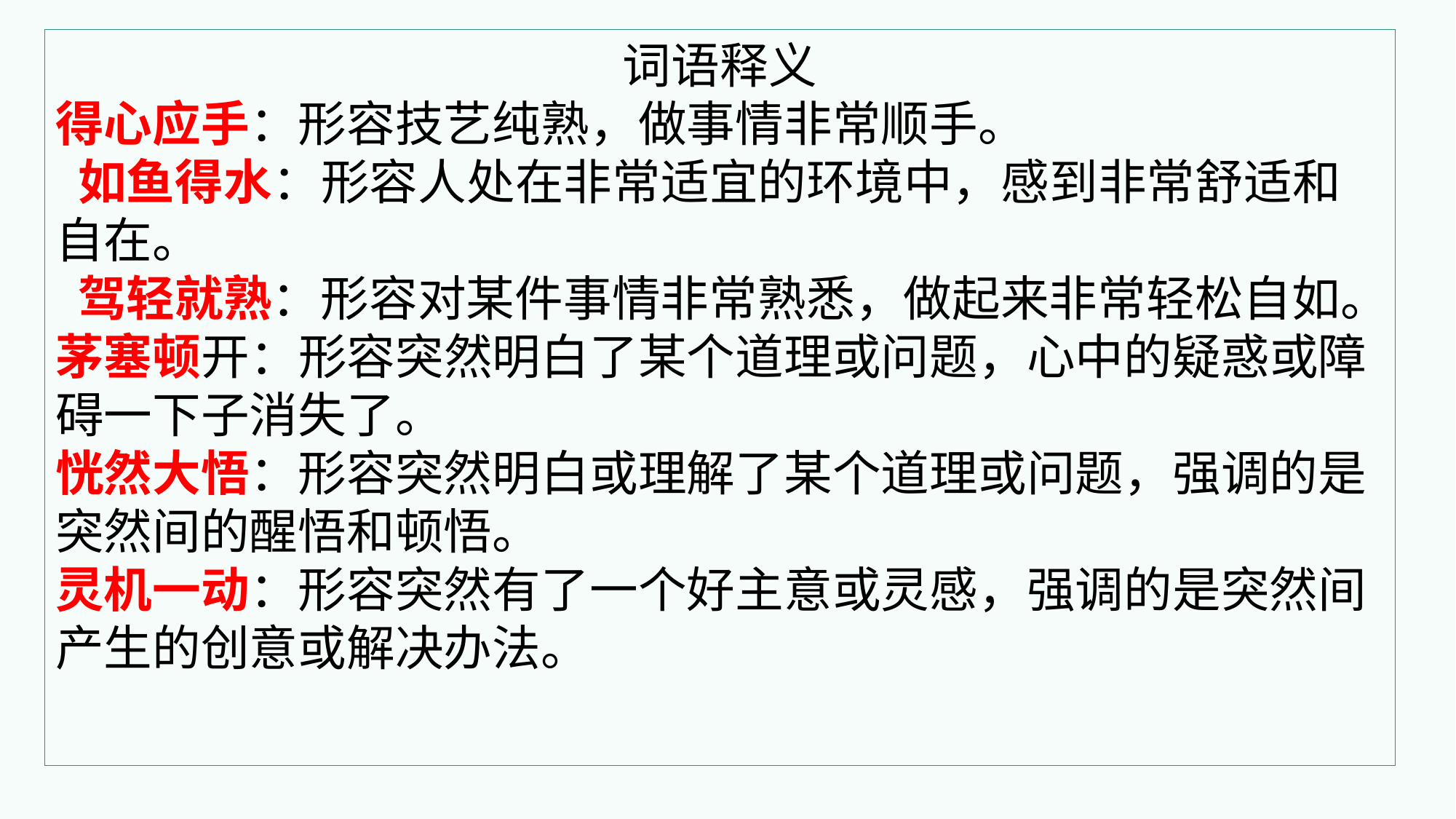

词语释义
得心应手：形容技艺纯熟，做事情非常顺手。
 如鱼得水：形容人处在非常适宜的环境中，感到非常舒适和自在。
 驾轻就熟：形容对某件事情非常熟悉，做起来非常轻松自如。
茅塞顿开：形容突然明白了某个道理或问题，心中的疑惑或障碍一下子消失了。
恍然大悟：形容突然明白或理解了某个道理或问题，强调的是突然间的醒悟和顿悟。
灵机一动：形容突然有了一个好主意或灵感，强调的是突然间产生的创意或解决办法。